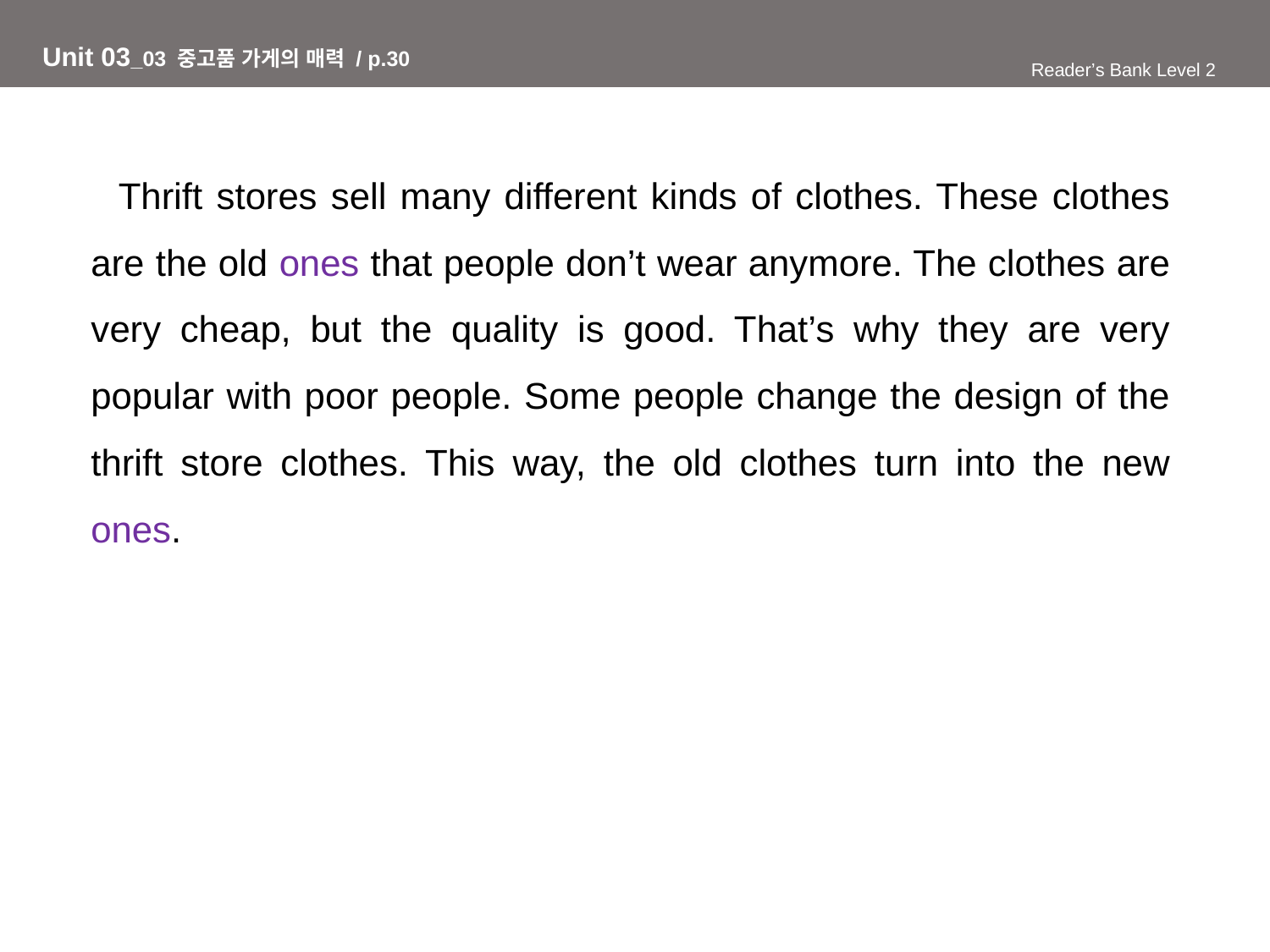

Unit 03_03 중고품 가게의 매력 / p.30
Reader’s Bank Level 2

  Thrift stores sell many different kinds of clothes. These clothes are the old ones that people don’t wear anymore. The clothes are very cheap, but the quality is good. That’s why they are very popular with poor people. Some people change the design of the thrift store clothes. This way, the old clothes turn into the new ones.

Reader’s Bank Level 1